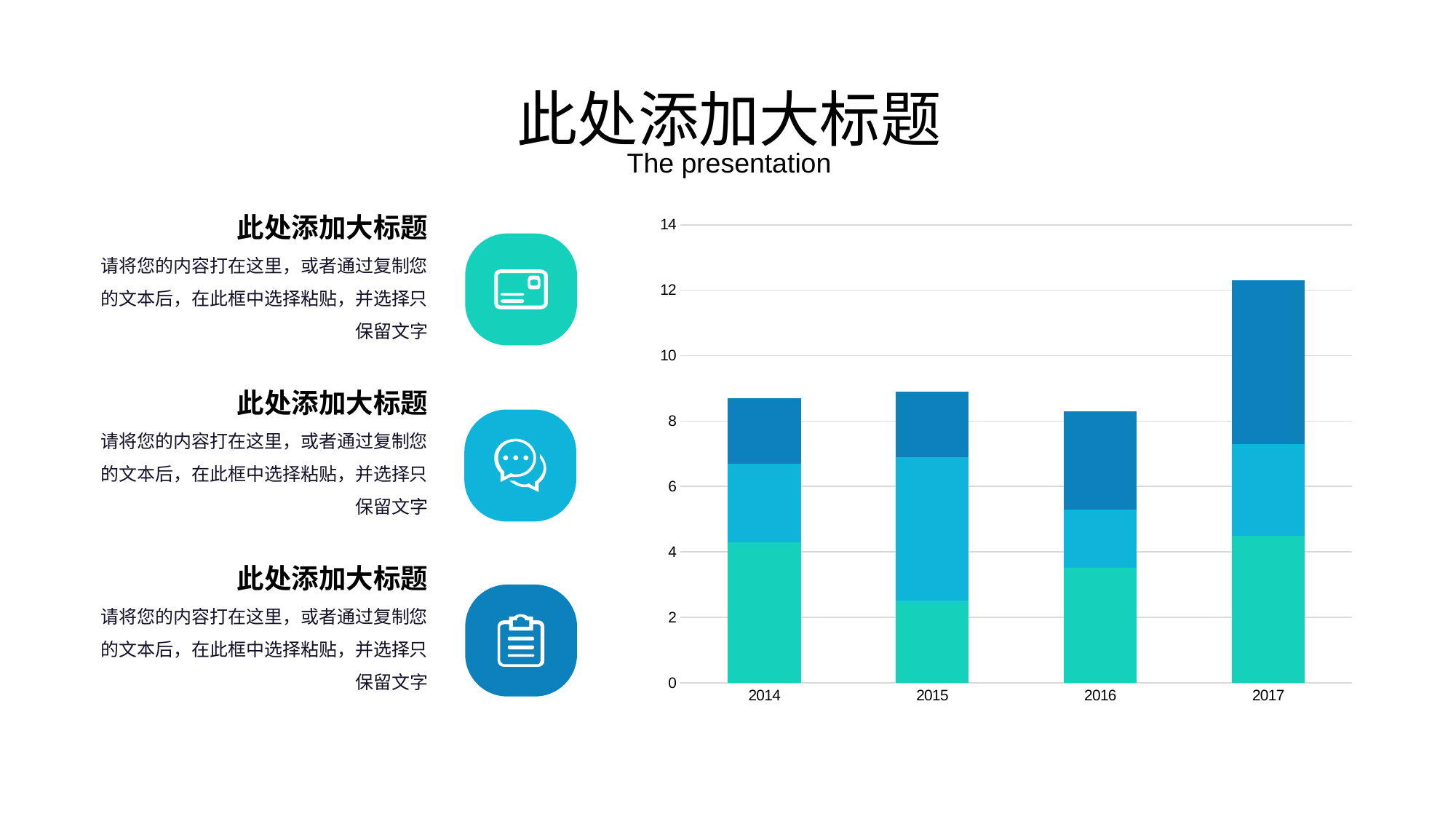

# 此处添加大标题
The presentation
此处添加大标题

### Chart

| Category | Series 1 | Series 2 | Series 3 |
|---|---|---|---|
| 2014 | 4.3 | 2.4 | 2.0 |
| 2015 | 2.5 | 4.4 | 2.0 |
| 2016 | 3.5 | 1.8 | 3.0 |
| 2017 | 4.5 | 2.8 | 5.0 |
请将您的内容打在这里，或者通过复制您的文本后，在此框中选择粘贴，并选择只保留文字

此处添加大标题

请将您的内容打在这里，或者通过复制您的文本后，在此框中选择粘贴，并选择只保留文字

此处添加大标题

请将您的内容打在这里，或者通过复制您的文本后，在此框中选择粘贴，并选择只保留文字